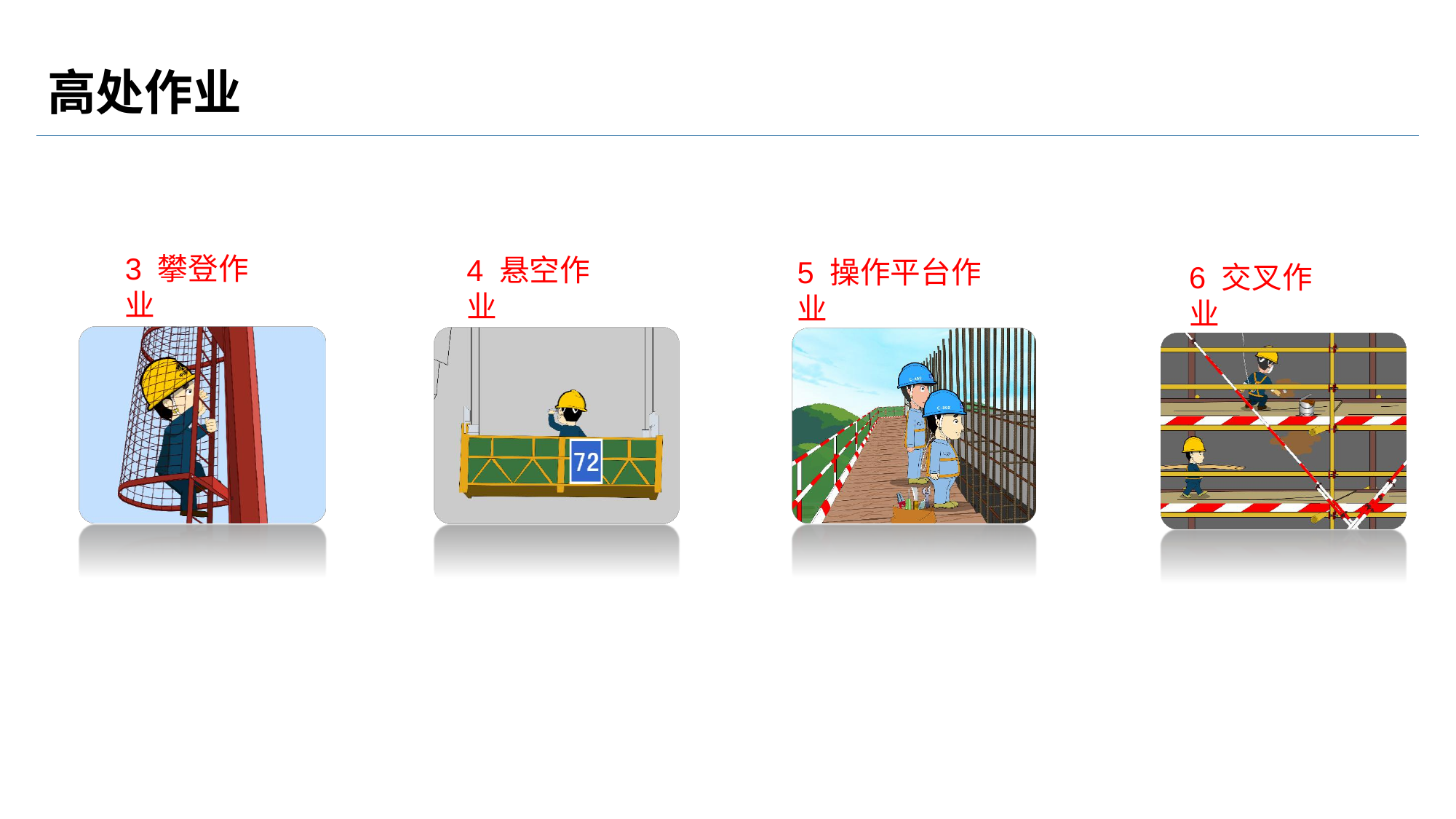

# 高处作业
3 攀登作业
4 悬空作业
5 操作平台作业
6 交叉作业

48